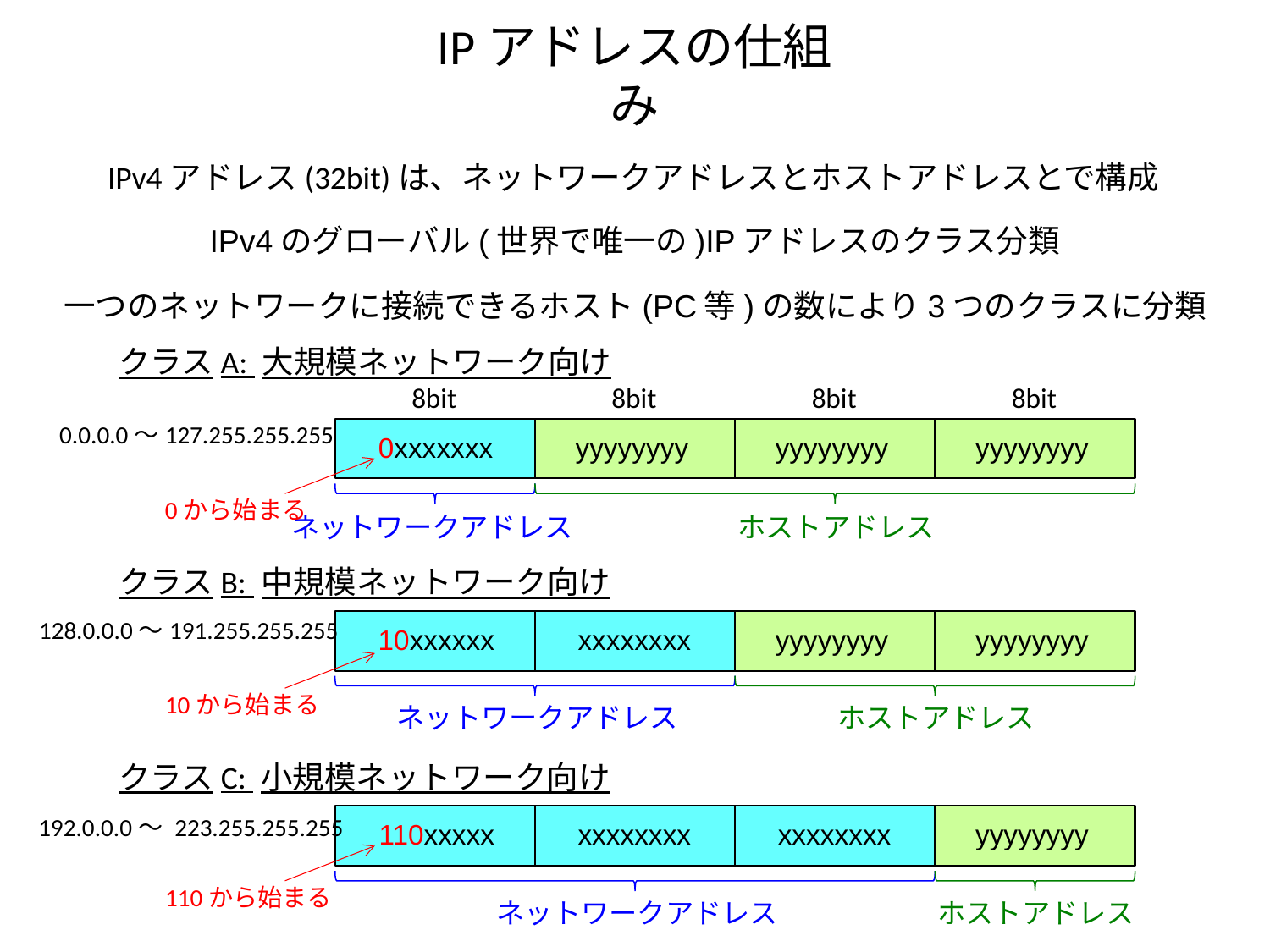

# IPアドレスの仕組み
IPv4アドレス(32bit)は、ネットワークアドレスとホストアドレスとで構成

IPv4のグローバル(世界で唯一の)IPアドレスのクラス分類
一つのネットワークに接続できるホスト(PC等)の数により3つのクラスに分類
クラスA: 大規模ネットワーク向け
8bit
8bit
8bit
8bit

0.0.0.0～127.255.255.255

0xxxxxxx
yyyyyyyy
yyyyyyyy
yyyyyyyy

0から始まる
ネットワークアドレス
ホストアドレス
クラスB: 中規模ネットワーク向け

128.0.0.0～191.255.255.255

10xxxxxx
xxxxxxxx
yyyyyyyy
yyyyyyyy
10から始まる
ネットワークアドレス
ホストアドレス
クラスC: 小規模ネットワーク向け

192.0.0.0～ 223.255.255.255

110xxxxx
xxxxxxxx
xxxxxxxx
yyyyyyyy
110から始まる
ネットワークアドレス
ホストアドレス